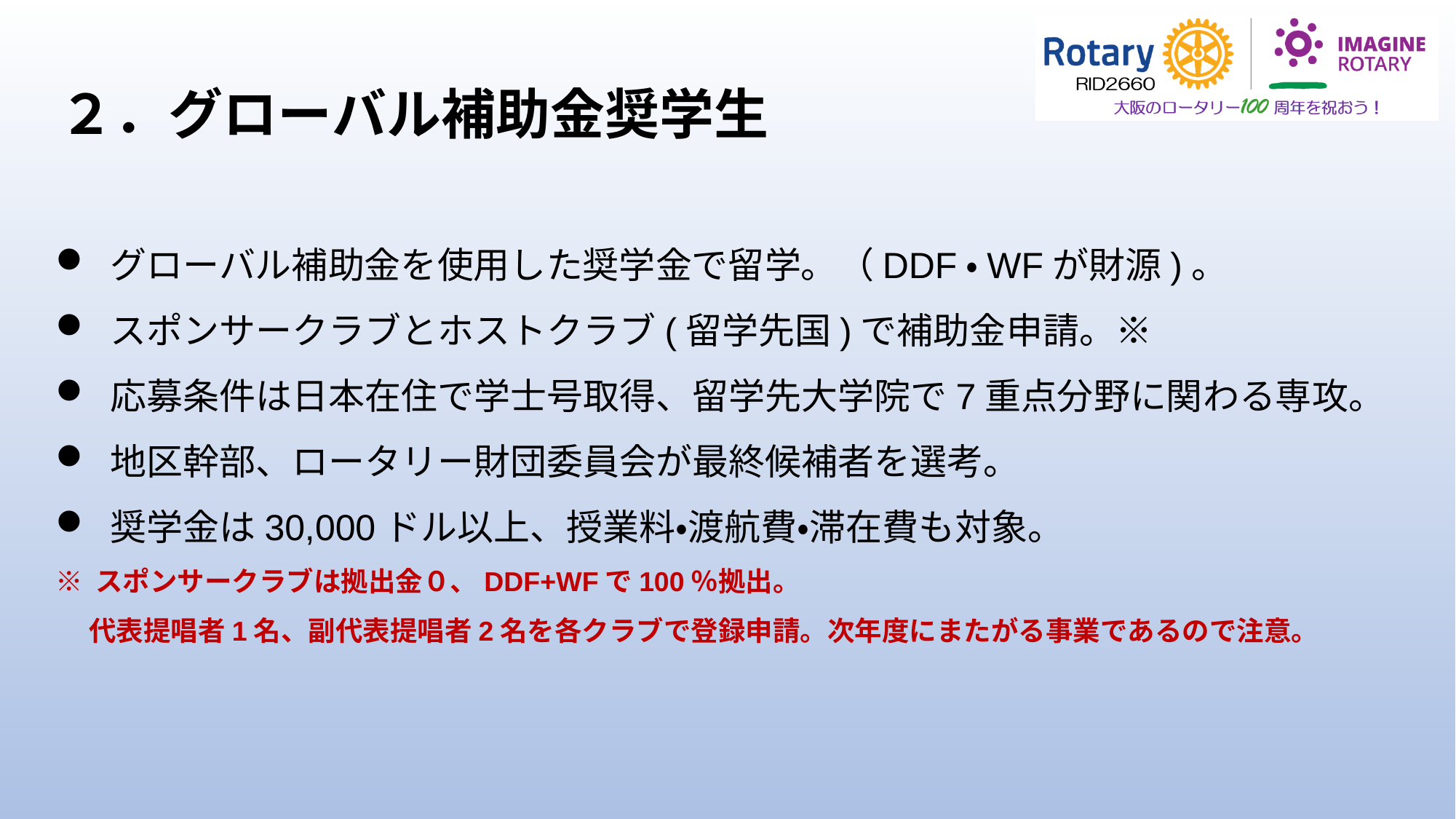

２．グローバル補助金奨学生
グローバル補助金を使用した奨学金で留学。（DDF・WFが財源)。
スポンサークラブとホストクラブ(留学先国)で補助金申請。※
応募条件は日本在住で学士号取得、留学先大学院で7重点分野に関わる専攻。
地区幹部、ロータリー財団委員会が最終候補者を選考。
奨学金は30,000ドル以上、授業料・渡航費・滞在費も対象。
※ スポンサークラブは拠出金０、DDF+WFで100％拠出。
　 代表提唱者1名、副代表提唱者2名を各クラブで登録申請。次年度にまたがる事業であるので注意。